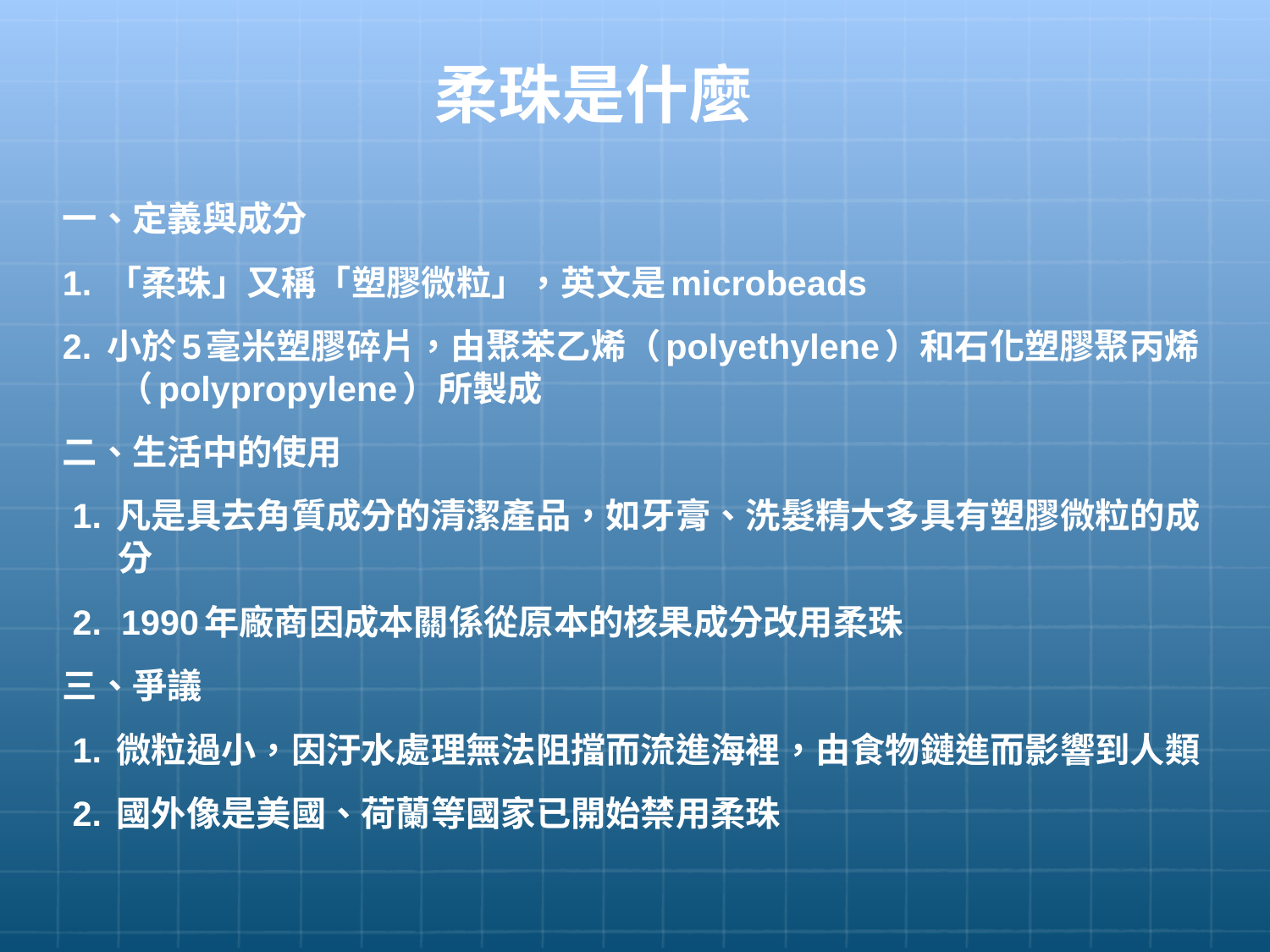

# 柔珠是什麼
一、定義與成分
1. 「柔珠」又稱「塑膠微粒」，英文是microbeads
2. 小於5毫米塑膠碎片，由聚苯乙烯（polyethylene）和石化塑膠聚丙烯（polypropylene）所製成
二、生活中的使用
 1. 凡是具去角質成分的清潔產品，如牙膏、洗髮精大多具有塑膠微粒的成分
 2.  1990年廠商因成本關係從原本的核果成分改用柔珠
三、爭議
 1. 微粒過小，因汙水處理無法阻擋而流進海裡，由食物鏈進而影響到人類
 2. 國外像是美國、荷蘭等國家已開始禁用柔珠